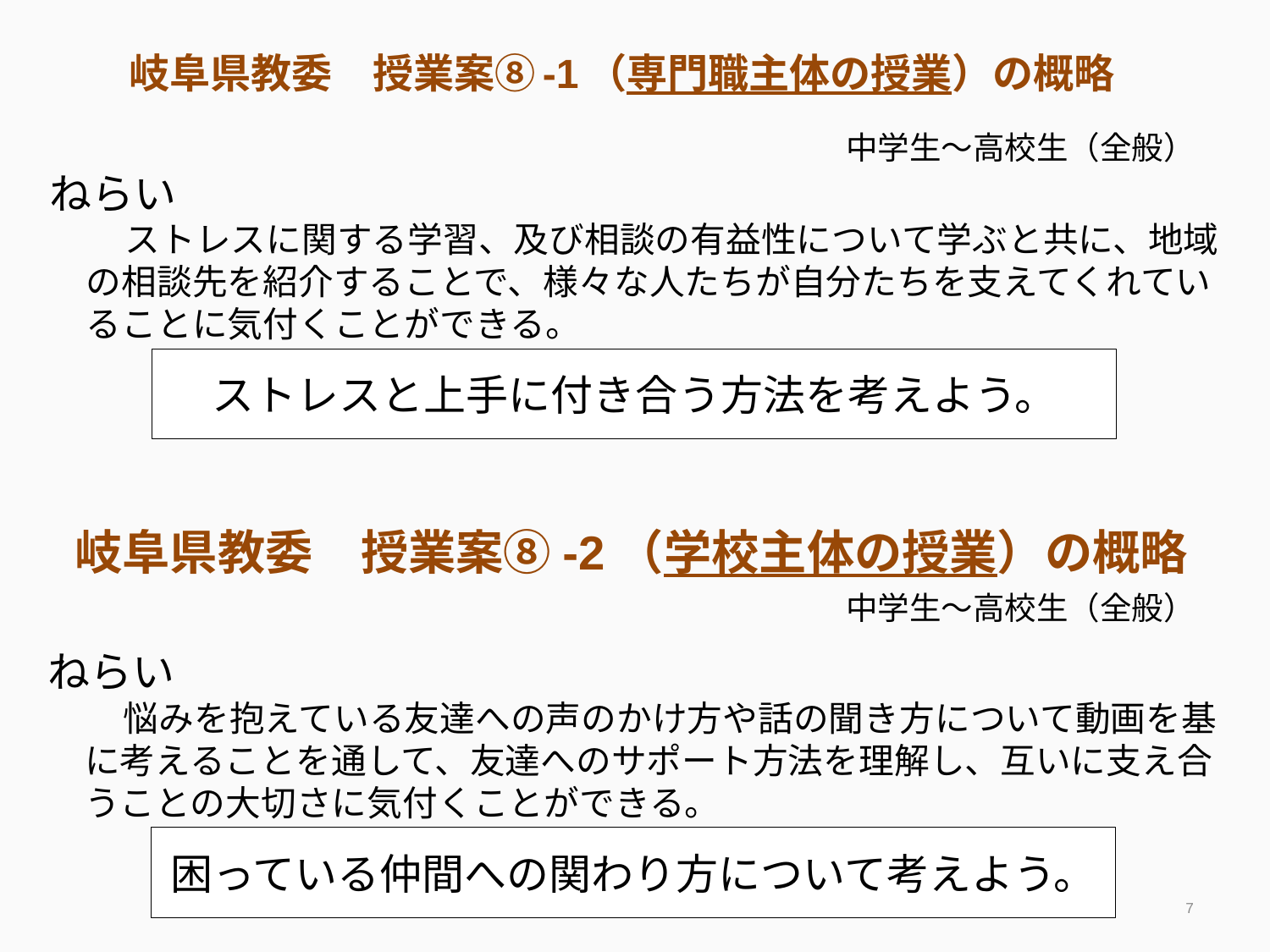

岐阜県教委　授業案⑧-1（専門職主体の授業）の概略
中学生～高校生（全般）
ねらい
ストレスに関する学習、及び相談の有益性について学ぶと共に、地域の相談先を紹介することで、様々な人たちが自分たちを支えてくれていることに気付くことができる。
ストレスと上手に付き合う方法を考えよう。
岐阜県教委　授業案⑧-2（学校主体の授業）の概略
中学生～高校生（全般）
ねらい
悩みを抱えている友達への声のかけ方や話の聞き方について動画を基に考えることを通して、友達へのサポート方法を理解し、互いに支え合うことの大切さに気付くことができる。
困っている仲間への関わり方について考えよう。
7